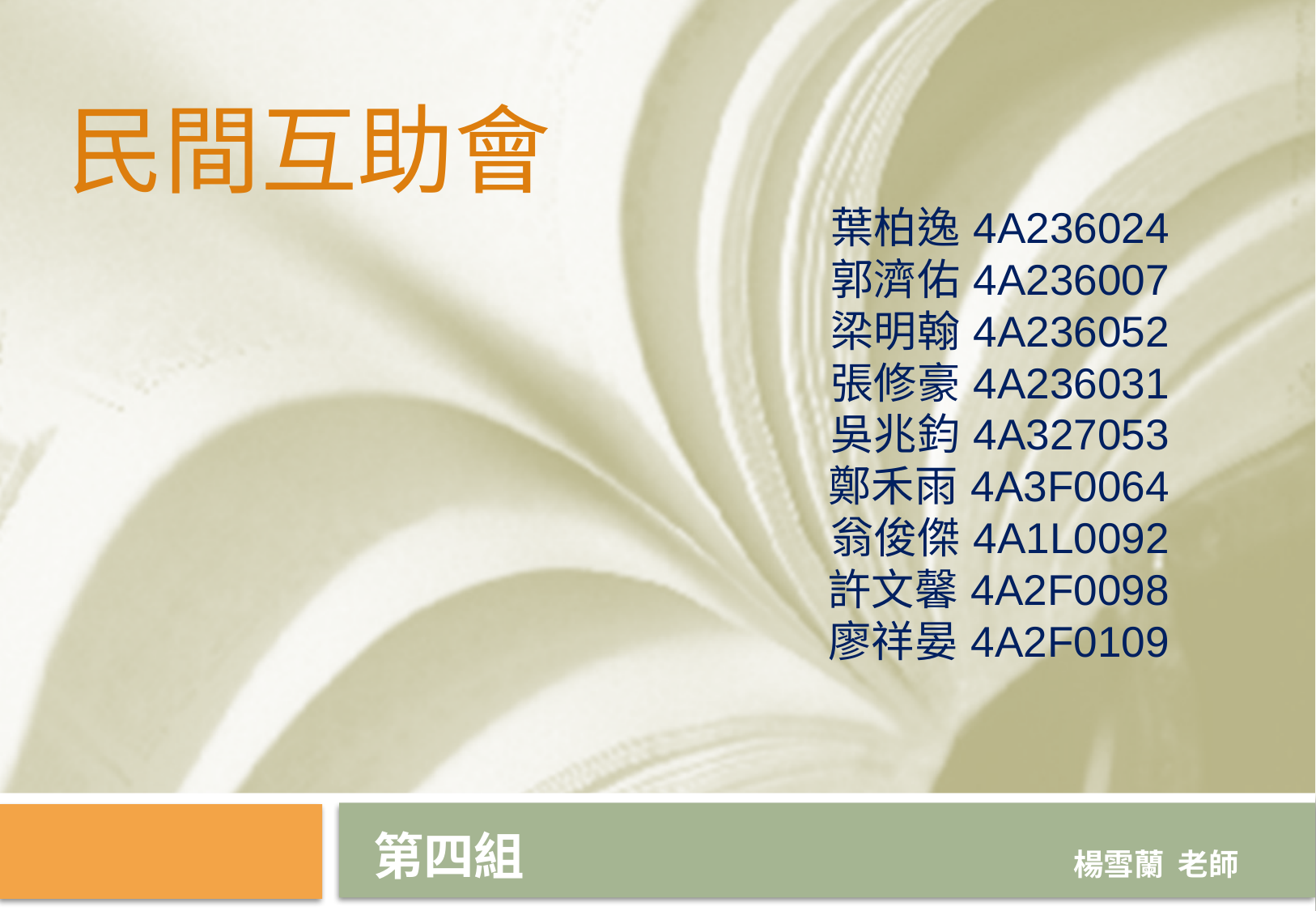

# 民間互助會
葉柏逸 4A236024
郭濟佑 4A236007
梁明翰 4A236052
張修豪 4A236031
吳兆鈞 4A327053
鄭禾雨 4A3F0064
翁俊傑 4A1L0092
許文馨 4A2F0098
廖祥晏 4A2F0109

第四組
楊雪蘭  老師